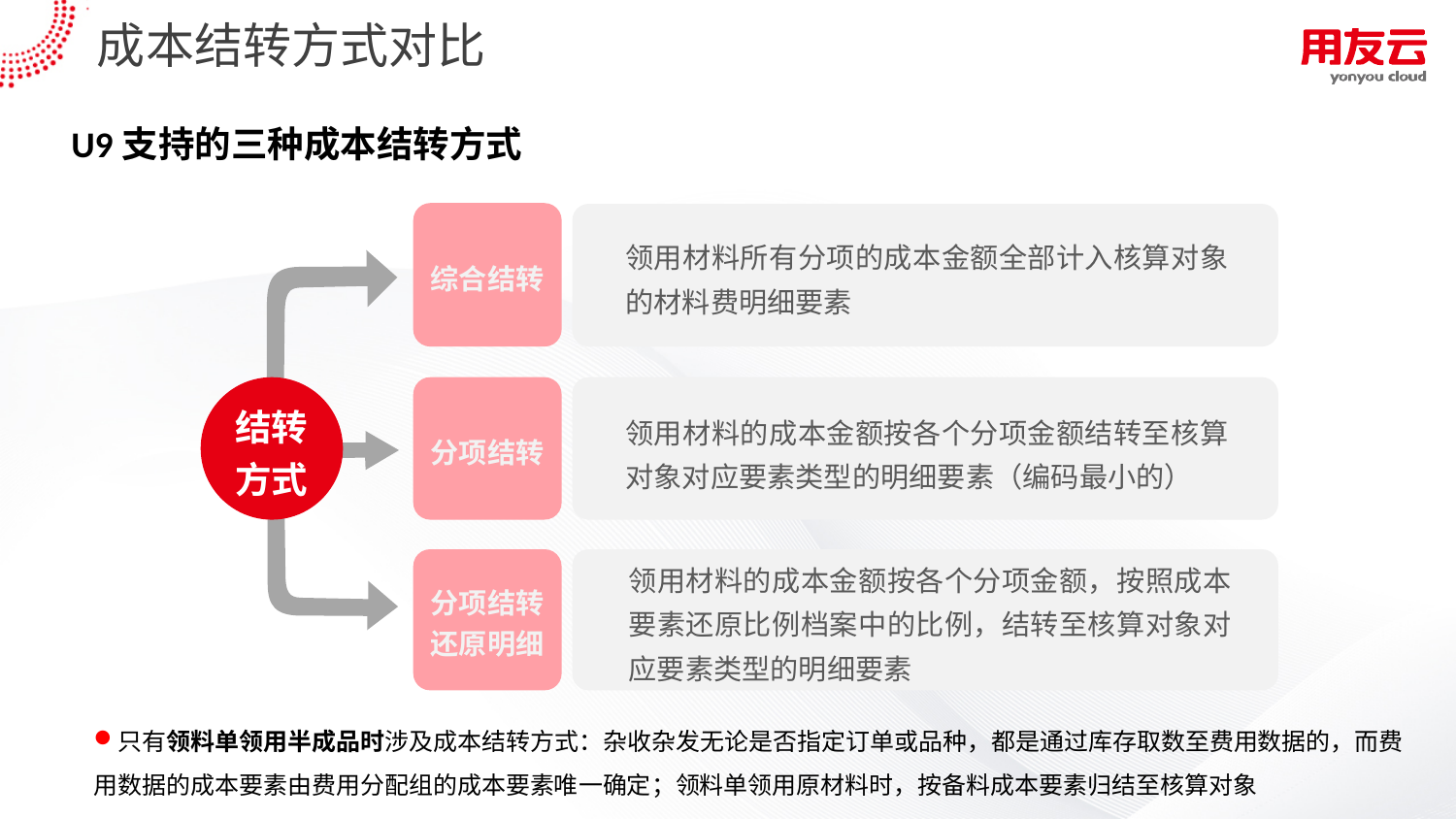

# 成本结转方式对比
U9支持的三种成本结转方式
综合结转

领用材料所有分项的成本金额全部计入核算对象的材料费明细要素

结转方式
分项结转

领用材料的成本金额按各个分项金额结转至核算对象对应要素类型的明细要素（编码最小的）

领用材料的成本金额按各个分项金额，按照成本要素还原比例档案中的比例，结转至核算对象对应要素类型的明细要素
分项结转还原明细

只有领料单领用半成品时涉及成本结转方式：杂收杂发无论是否指定订单或品种，都是通过库存取数至费用数据的，而费用数据的成本要素由费用分配组的成本要素唯一确定；领料单领用原材料时，按备料成本要素归结至核算对象